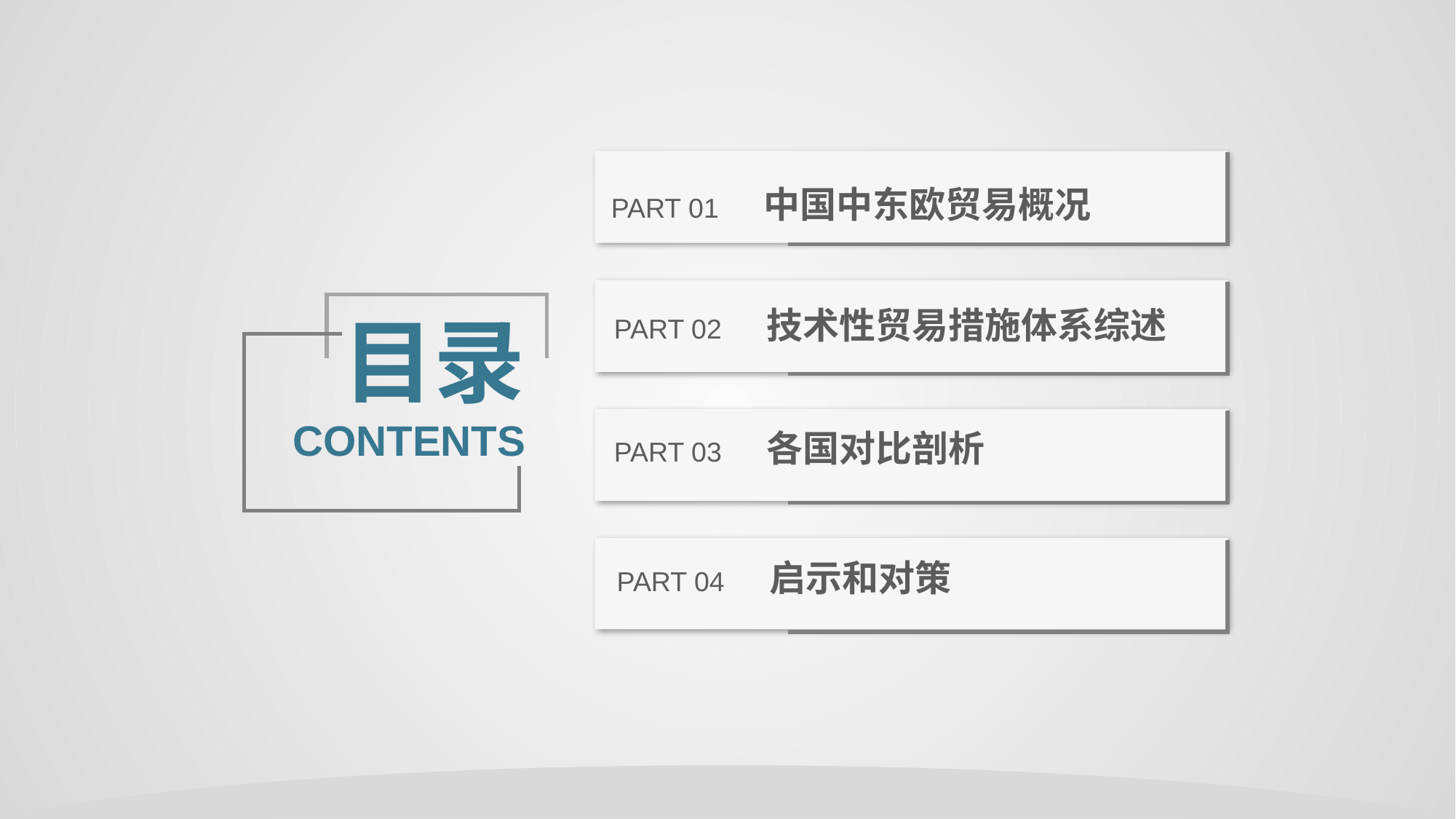

PART 01     中国中东欧贸易概况

PART 02     技术性贸易措施体系综述
目录
CONTENTS

PART 03     各国对比剖析

PART 04     启示和对策